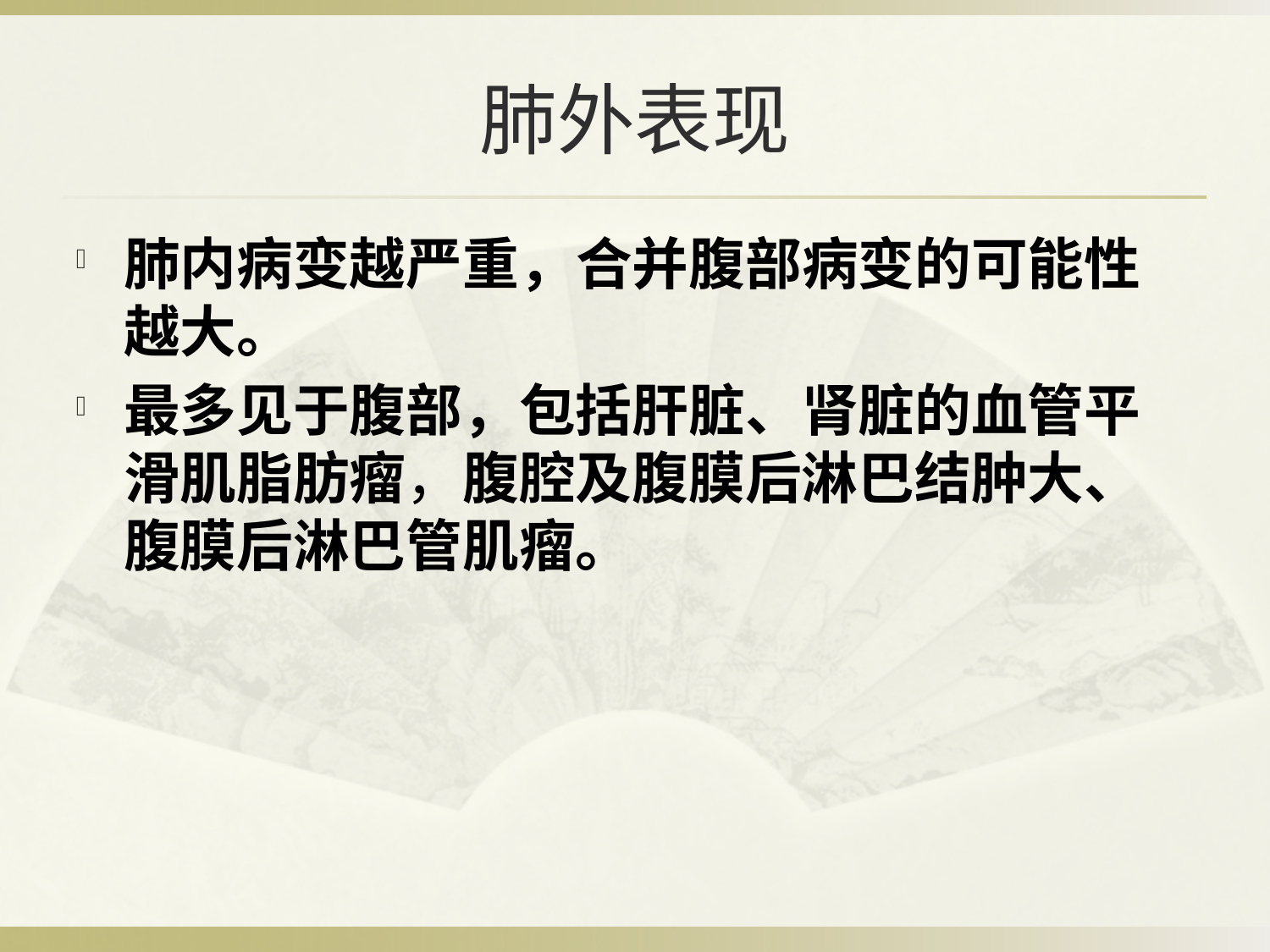

# 肺外表现
肺内病变越严重，合并腹部病变的可能性越大。
最多见于腹部，包括肝脏、肾脏的血管平滑肌脂肪瘤，腹腔及腹膜后淋巴结肿大、腹膜后淋巴管肌瘤。